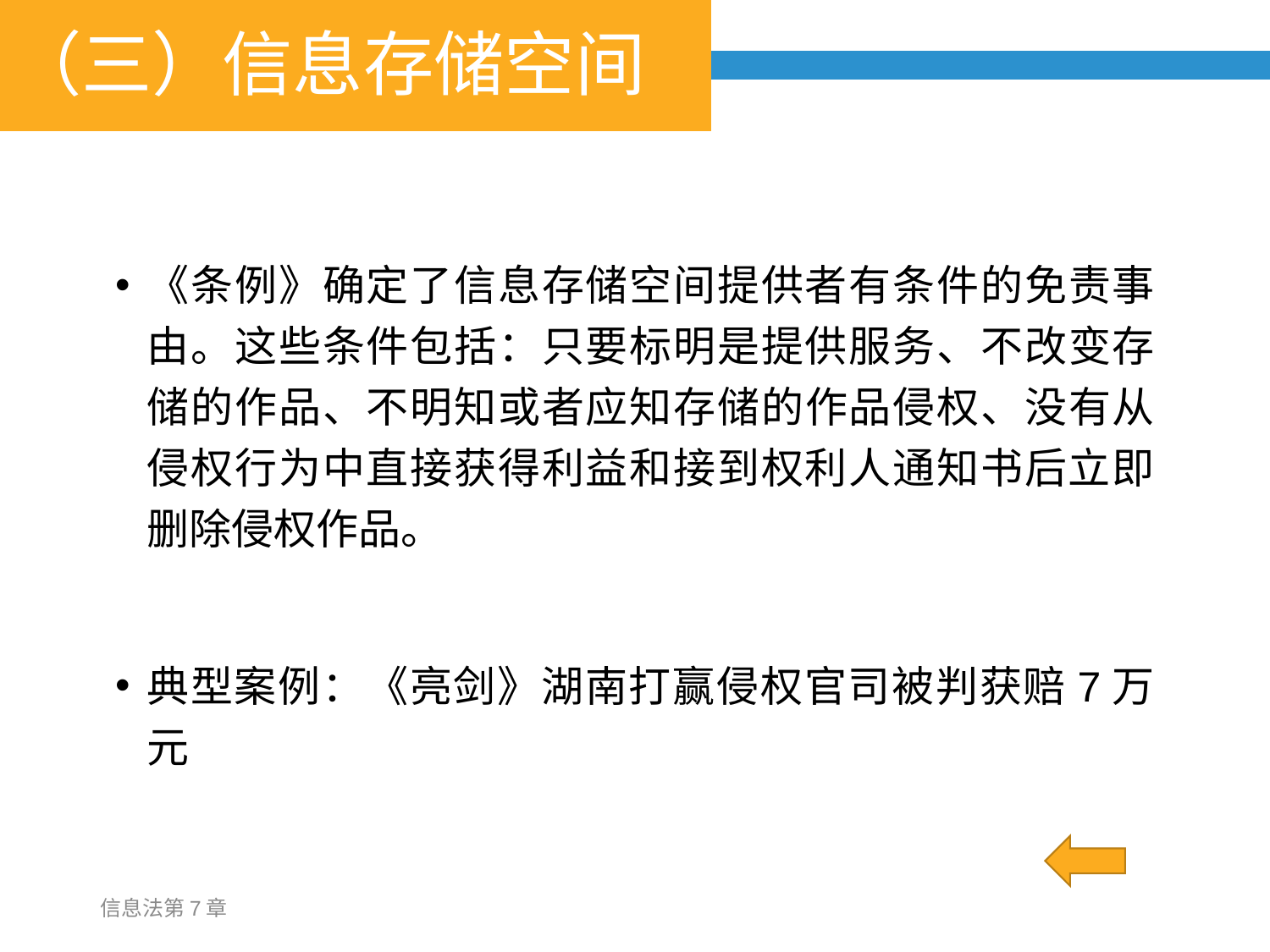

# （三）信息存储空间
《条例》确定了信息存储空间提供者有条件的免责事由。这些条件包括：只要标明是提供服务、不改变存储的作品、不明知或者应知存储的作品侵权、没有从侵权行为中直接获得利益和接到权利人通知书后立即删除侵权作品。

典型案例：《亮剑》湖南打赢侵权官司被判获赔7万元

信息法第7章